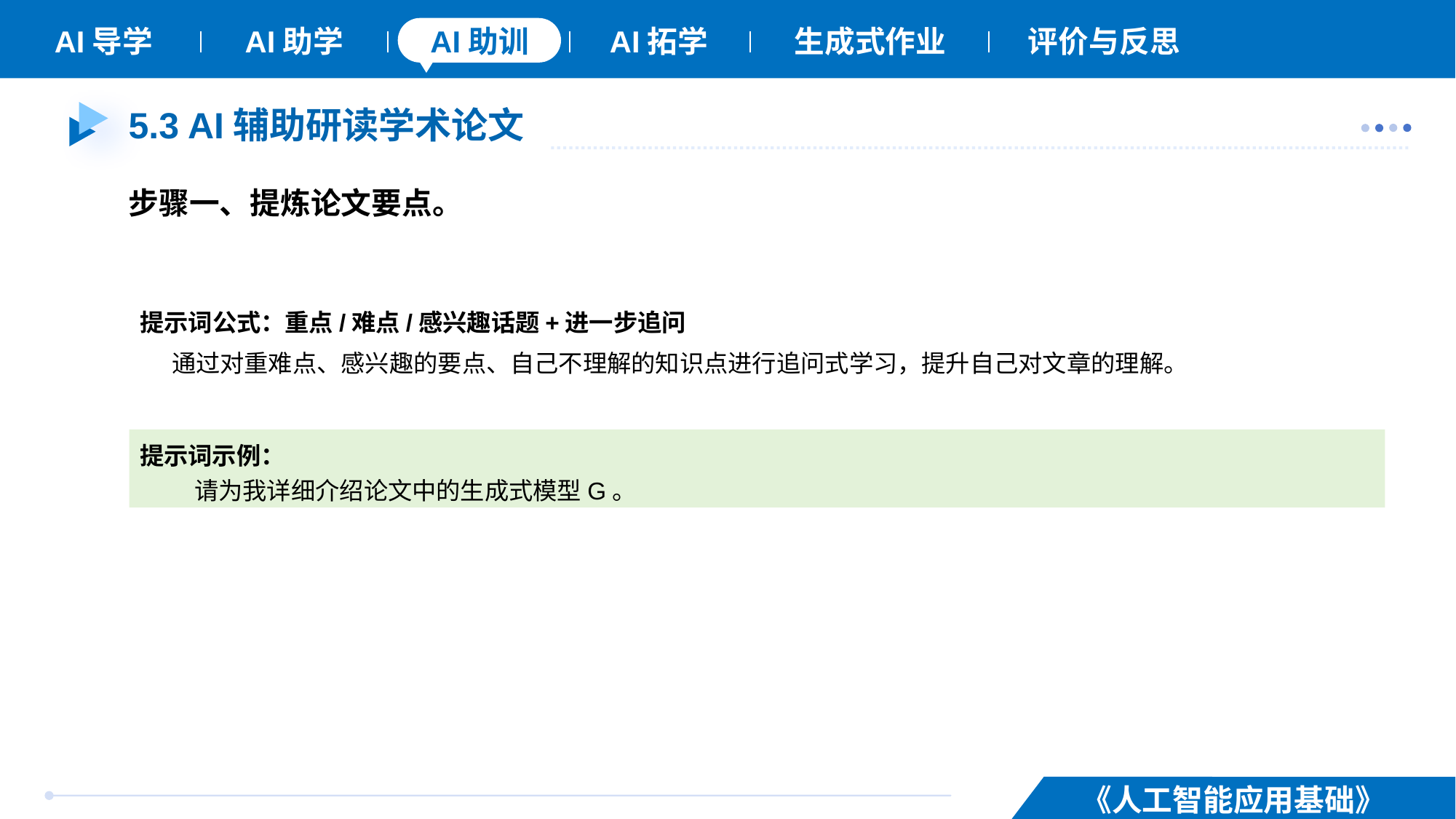

# 5.3 AI辅助研读学术论文
步骤一、提炼论文要点。
提示词公式：重点/难点/感兴趣话题+进一步追问
通过对重难点、感兴趣的要点、自己不理解的知识点进行追问式学习，提升自己对文章的理解。
提示词示例：
请为我详细介绍论文中的生成式模型G。